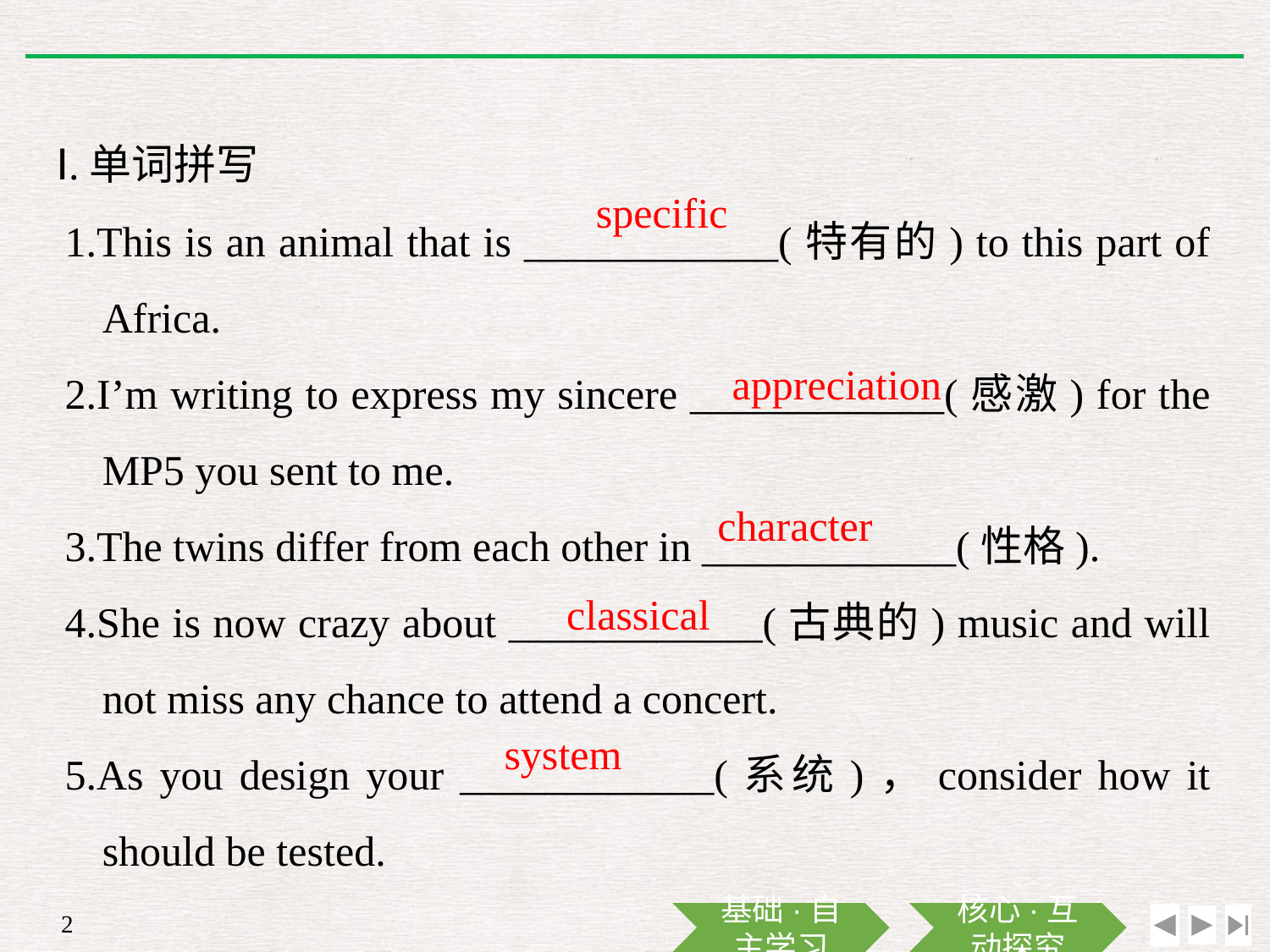

Ⅰ.单词拼写
specific
1.This is an animal that is ____________(特有的) to this part of Africa.
2.I’m writing to express my sincere ____________(感激) for the MP5 you sent to me.
3.The twins differ from each other in ____________(性格).
4.She is now crazy about ____________(古典的) music and will not miss any chance to attend a concert.
5.As you design your ____________(系统)，consider how it should be tested.
appreciation
character
classical
system